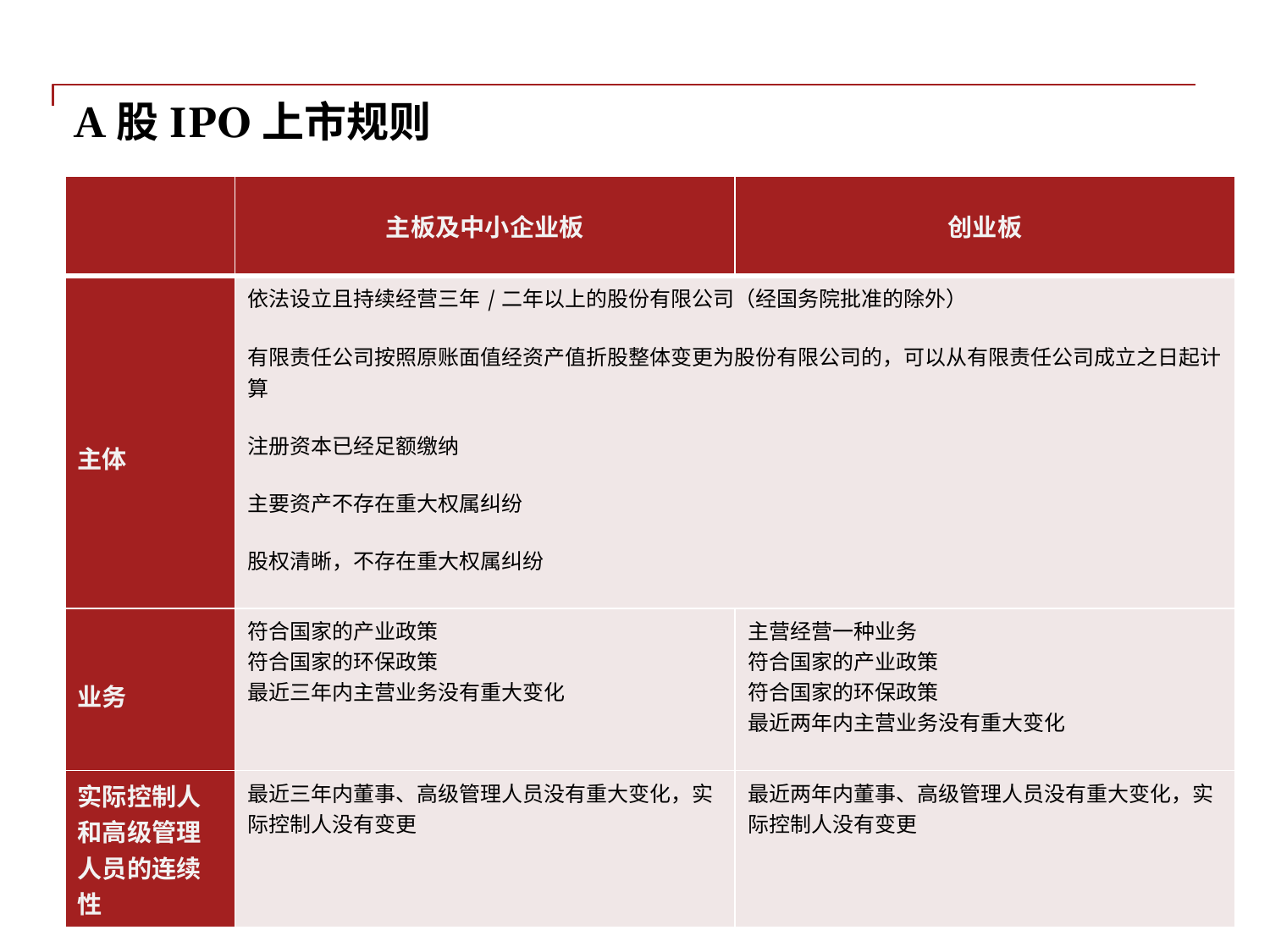

# A股IPO上市规则
|  | 主板及中小企业板 | 创业板 |
| --- | --- | --- |
| 主体 | 依法设立且持续经营三年/二年以上的股份有限公司（经国务院批准的除外） 有限责任公司按照原账面值经资产值折股整体变更为股份有限公司的，可以从有限责任公司成立之日起计算 注册资本已经足额缴纳 主要资产不存在重大权属纠纷 股权清晰，不存在重大权属纠纷 |  |
| 业务 | 符合国家的产业政策 符合国家的环保政策 最近三年内主营业务没有重大变化 | 主营经营一种业务 符合国家的产业政策 符合国家的环保政策 最近两年内主营业务没有重大变化 |
| 实际控制人和高级管理人员的连续性 | 最近三年内董事、高级管理人员没有重大变化，实际控制人没有变更 | 最近两年内董事、高级管理人员没有重大变化，实际控制人没有变更 |
13